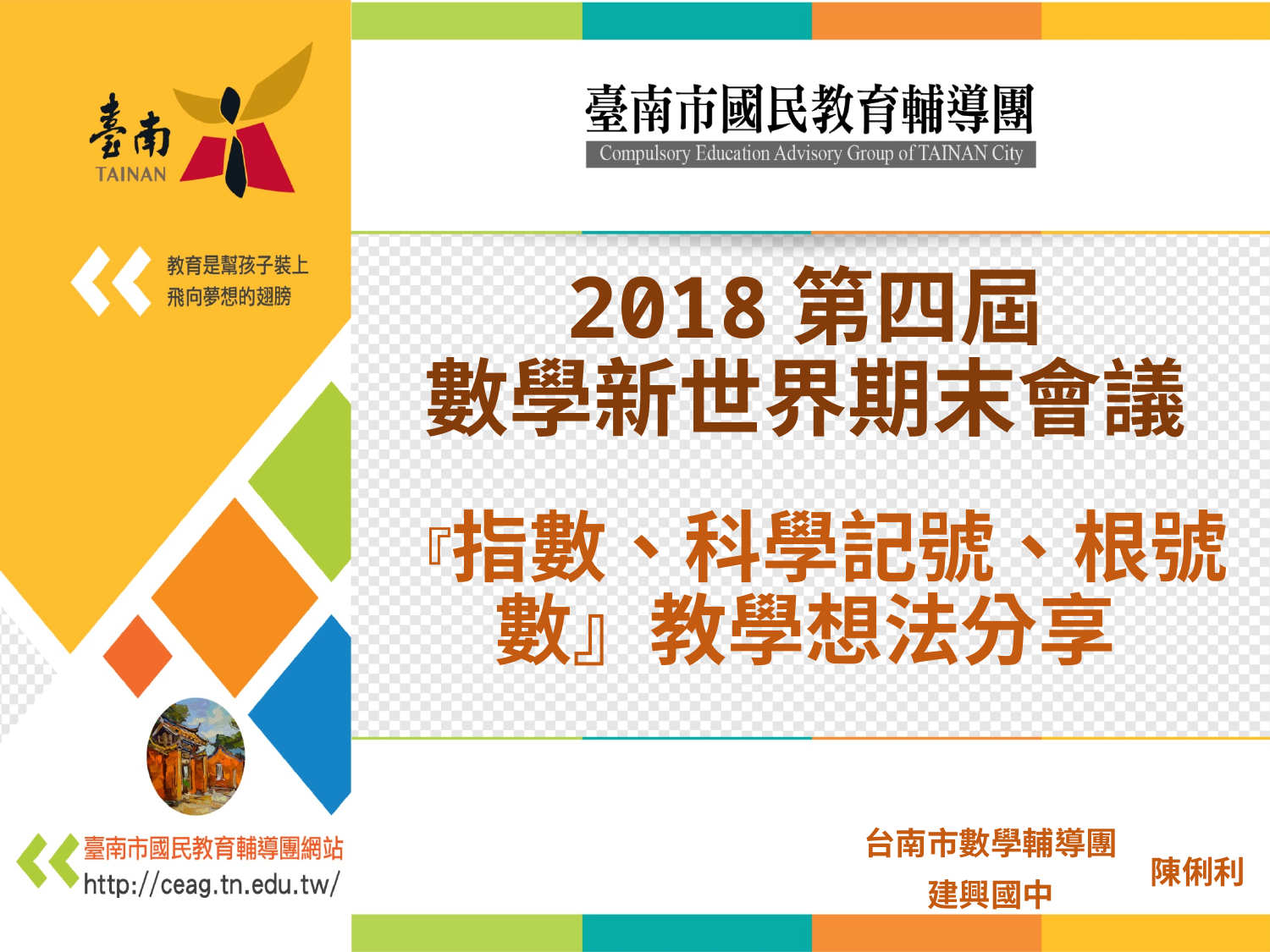

# 2018第四屆 數學新世界期末會議 『指數、科學記號、根號數』教學想法分享
台南市數學輔導團
建興國中

陳俐利